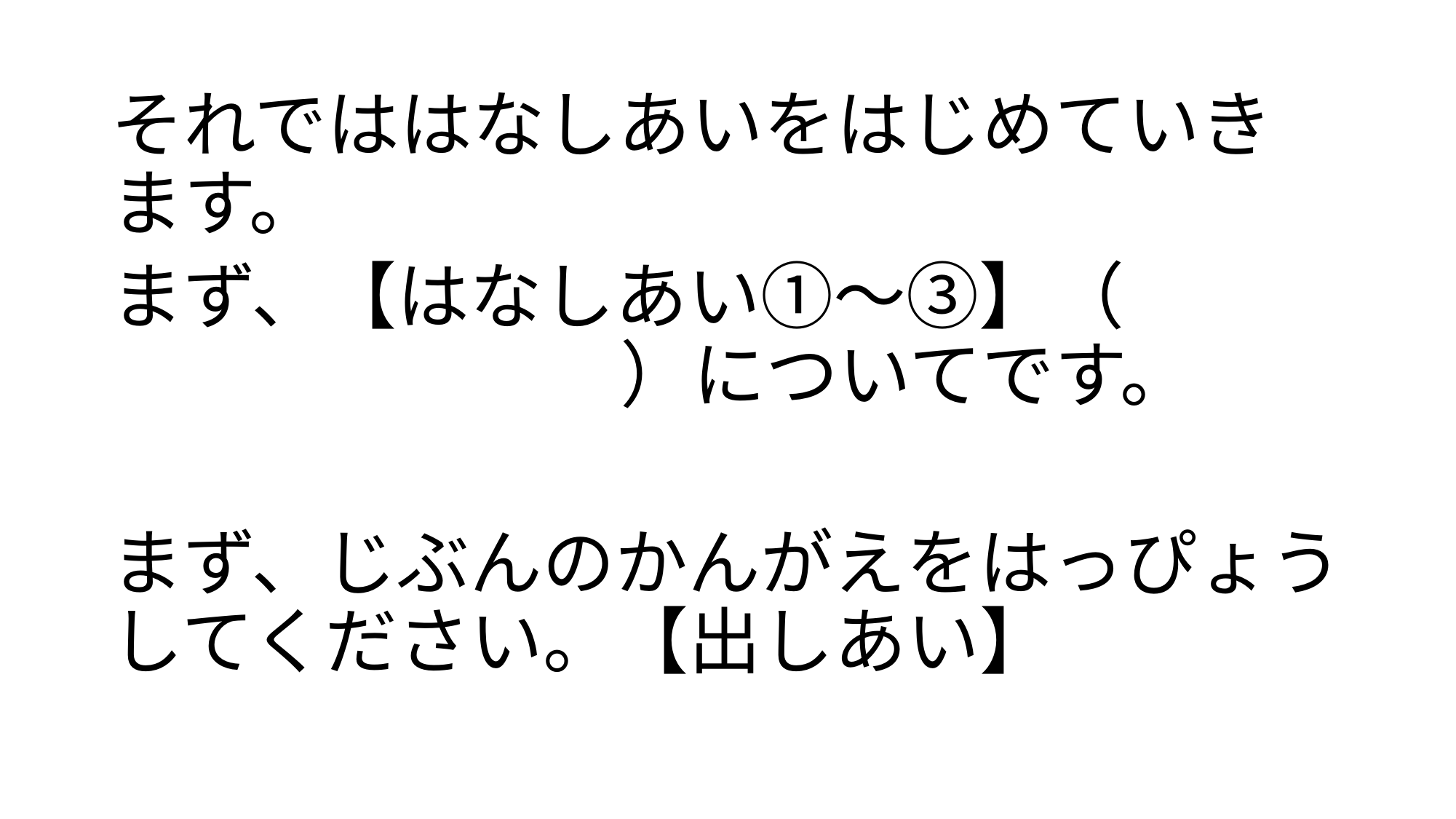

それでははなしあいをはじめていきます。
まず、【はなしあい①～③】（　　　　　　　　　　）についてです。

まず、じぶんのかんがえをはっぴょうしてください。【出しあい】